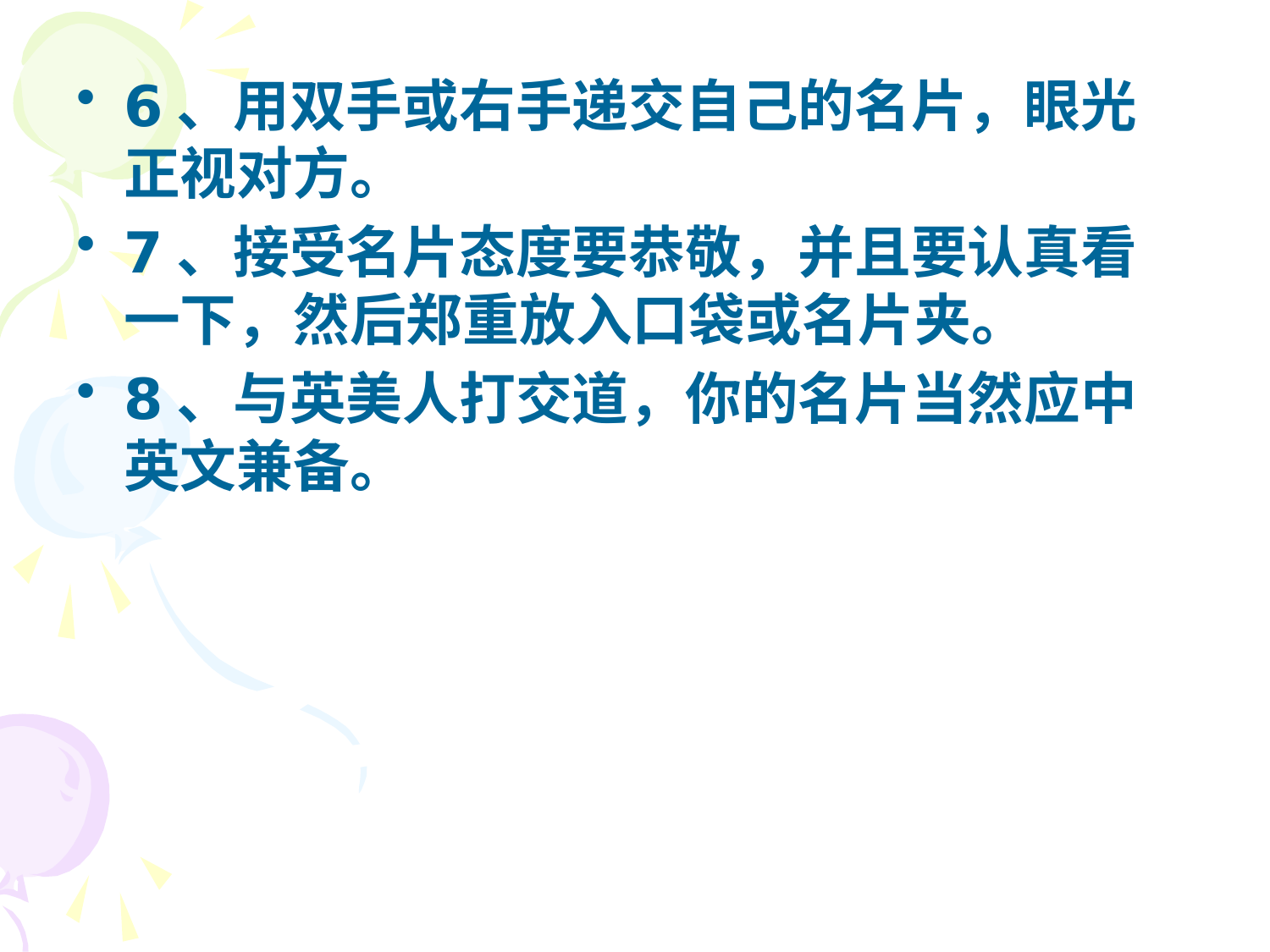

6、用双手或右手递交自己的名片，眼光正视对方。
7、接受名片态度要恭敬，并且要认真看一下，然后郑重放入口袋或名片夹。
8、与英美人打交道，你的名片当然应中英文兼备。